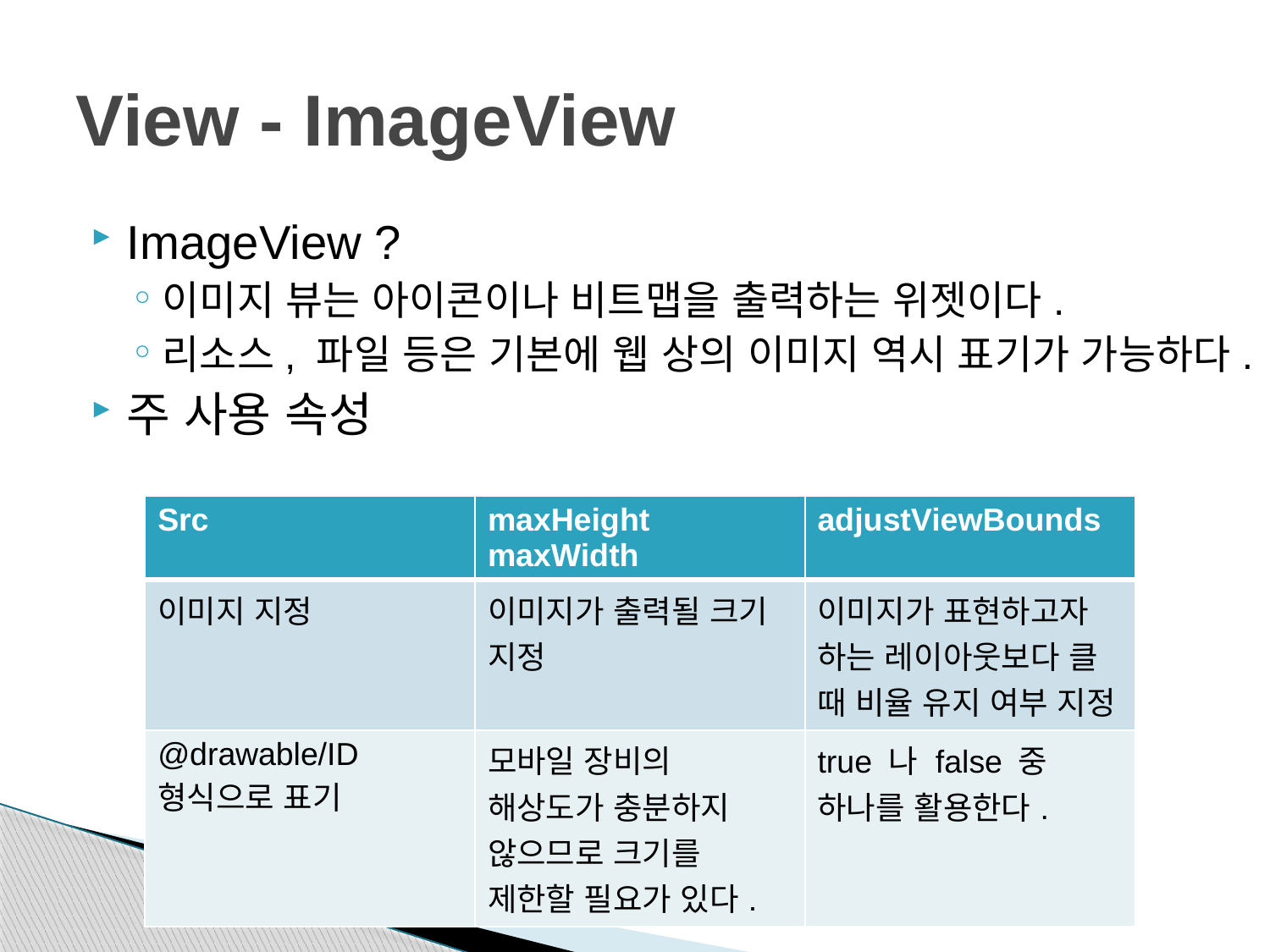

# View - ImageView
ImageView ?
이미지 뷰는 아이콘이나 비트맵을 출력하는 위젯이다.
리소스, 파일 등은 기본에 웹 상의 이미지 역시 표기가 가능하다.
주 사용 속성

| Src | maxHeight maxWidth | adjustViewBounds |
| --- | --- | --- |
| 이미지 지정 | 이미지가 출력될 크기 지정 | 이미지가 표현하고자 하는 레이아웃보다 클 때 비율 유지 여부 지정 |
| @drawable/ID 형식으로 표기 | 모바일 장비의 해상도가 충분하지 않으므로 크기를 제한할 필요가 있다. | true 나 false 중 하나를 활용한다. |